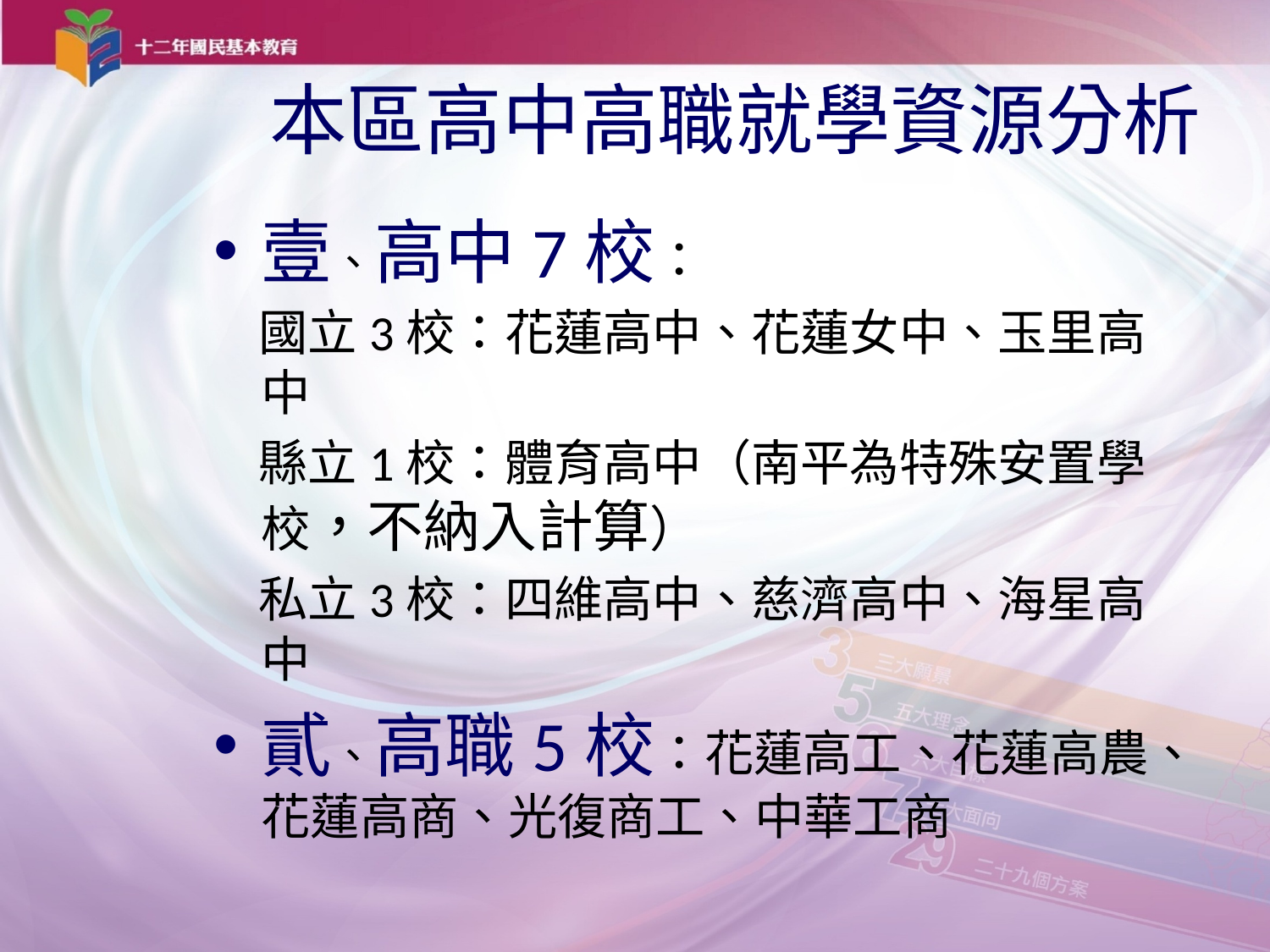

# 本區高中高職就學資源分析
壹、高中7校：
   國立3校：花蓮高中、花蓮女中、玉里高中
   縣立1校：體育高中（南平為特殊安置學校，不納入計算）
   私立3校：四維高中、慈濟高中、海星高中
貳、高職5校：花蓮高工、花蓮高農、花蓮高商、光復商工、中華工商